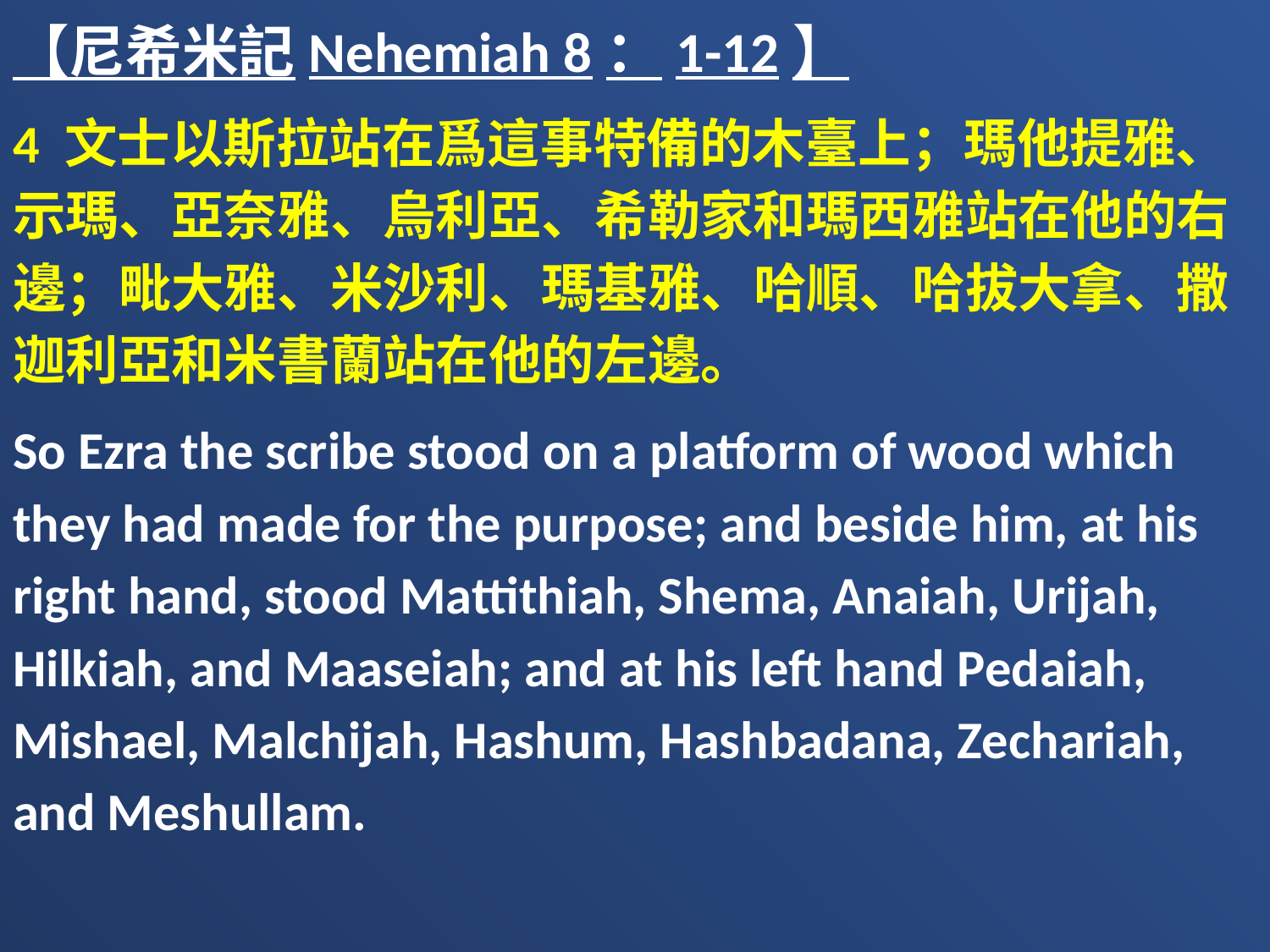

【尼希米記Nehemiah 8：1-12】
4 文士以斯拉站在爲這事特備的木臺上；瑪他提雅、示瑪、亞奈雅、烏利亞、希勒家和瑪西雅站在他的右邊；毗大雅、米沙利、瑪基雅、哈順、哈拔大拿、撒迦利亞和米書蘭站在他的左邊。
So Ezra the scribe stood on a platform of wood which they had made for the purpose; and beside him, at his right hand, stood Mattithiah, Shema, Anaiah, Urijah, Hilkiah, and Maaseiah; and at his left hand Pedaiah, Mishael, Malchijah, Hashum, Hashbadana, Zechariah, and Meshullam.